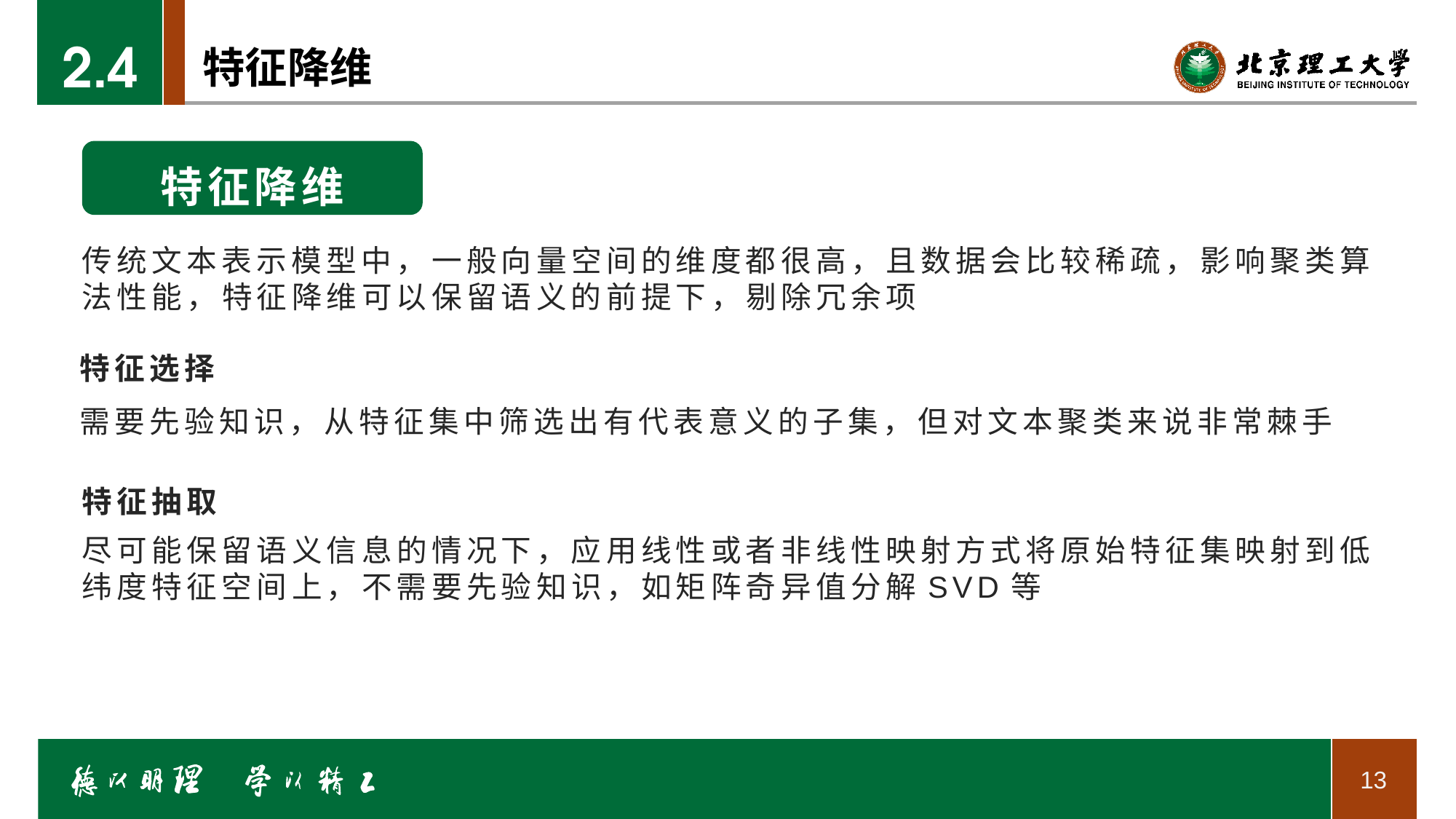

2.4
# 特征降维
特征降维
传统文本表示模型中，一般向量空间的维度都很高，且数据会比较稀疏，影响聚类算法性能，特征降维可以保留语义的前提下，剔除冗余项
特征选择
需要先验知识，从特征集中筛选出有代表意义的子集，但对文本聚类来说非常棘手
特征抽取
尽可能保留语义信息的情况下，应用线性或者非线性映射方式将原始特征集映射到低纬度特征空间上，不需要先验知识，如矩阵奇异值分解SVD等